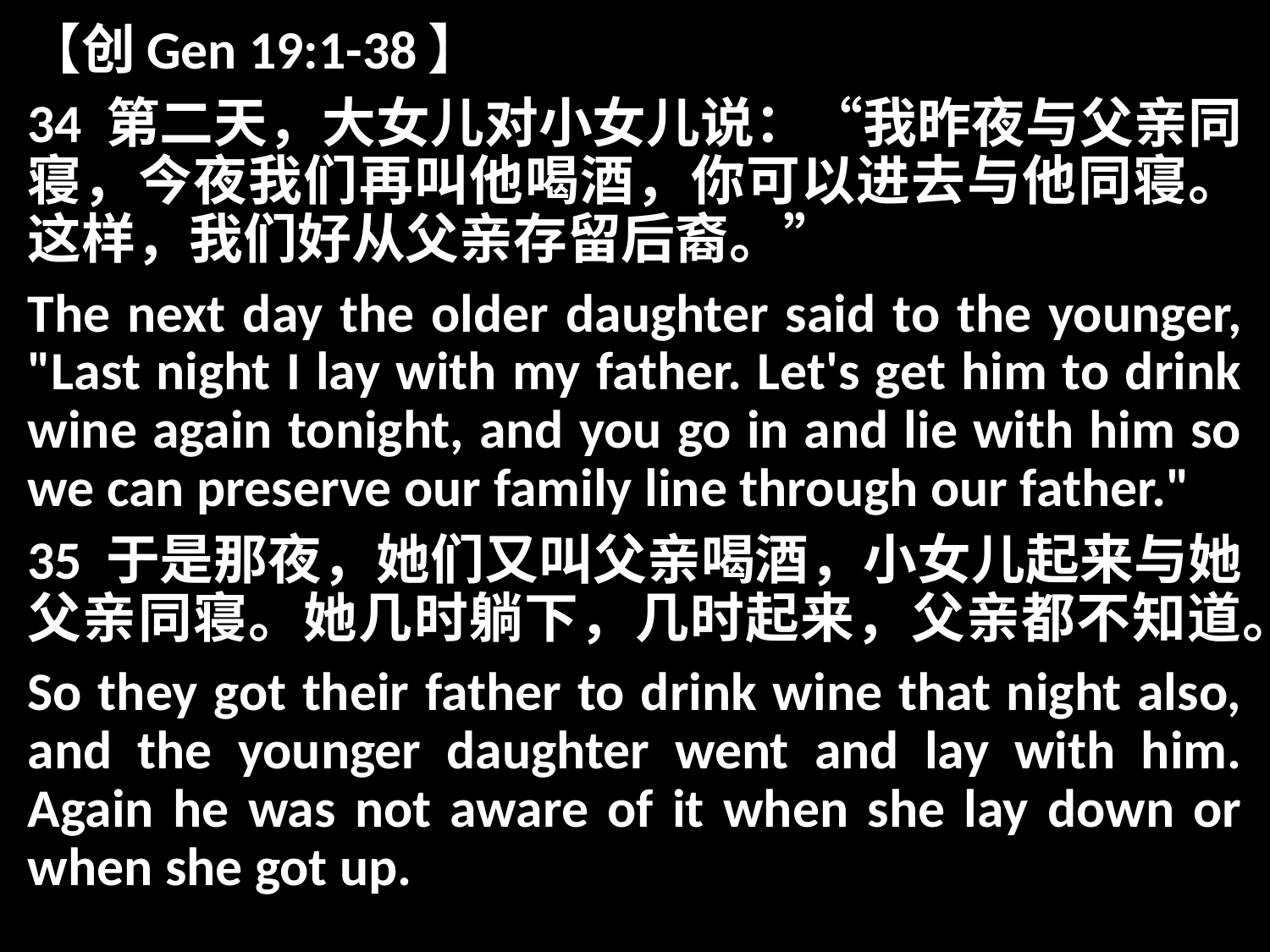

【创Gen 19:1-38】
34 第二天，大女儿对小女儿说：“我昨夜与父亲同寝，今夜我们再叫他喝酒，你可以进去与他同寝。这样，我们好从父亲存留后裔。”
The next day the older daughter said to the younger, "Last night I lay with my father. Let's get him to drink wine again tonight, and you go in and lie with him so we can preserve our family line through our father."
35 于是那夜，她们又叫父亲喝酒，小女儿起来与她父亲同寝。她几时躺下，几时起来，父亲都不知道。
So they got their father to drink wine that night also, and the younger daughter went and lay with him. Again he was not aware of it when she lay down or when she got up.